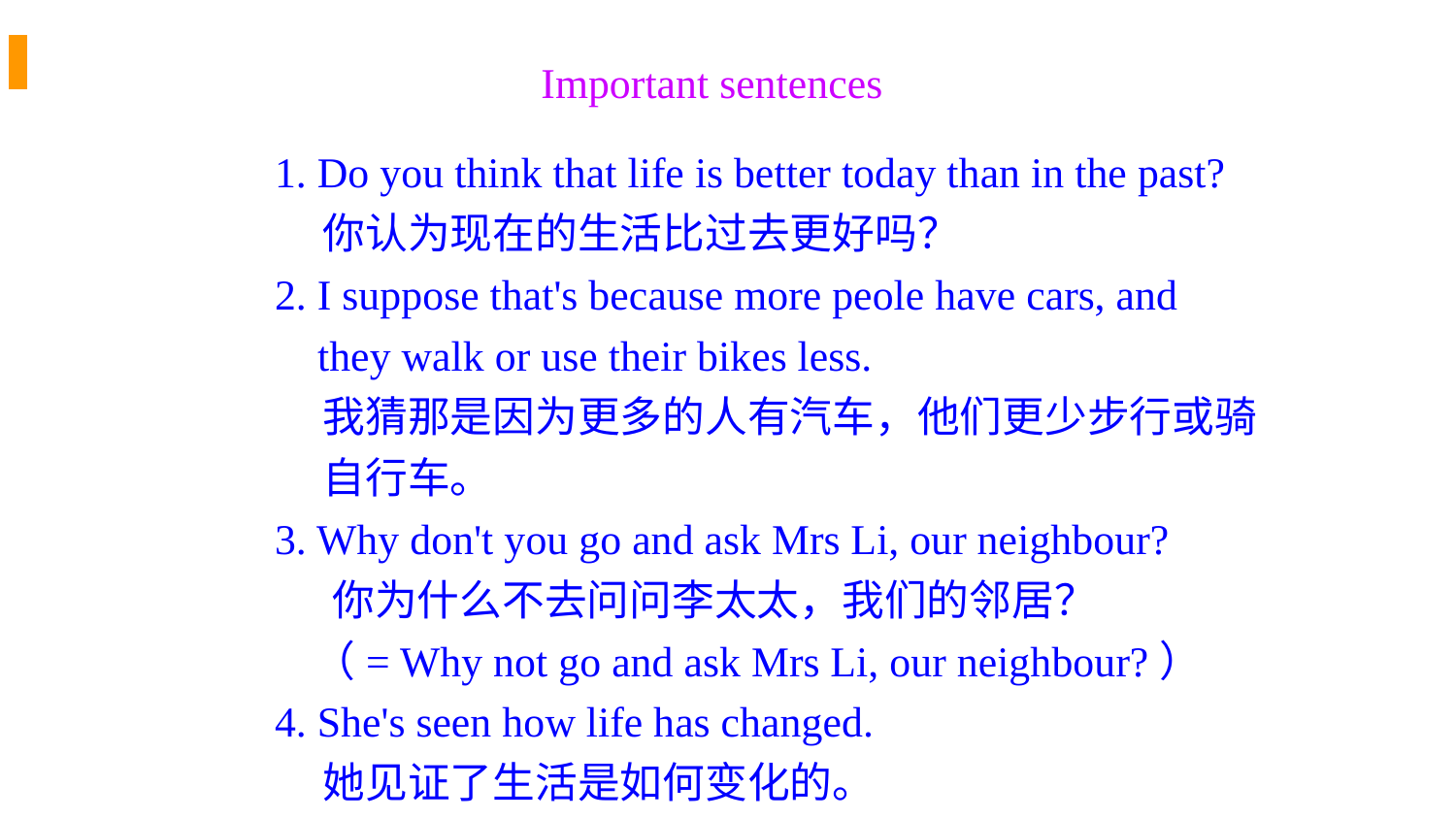

Important sentences
1. Do you think that life is better today than in the past?
    你认为现在的生活比过去更好吗？
2. I suppose that's because more peole have cars, and
    they walk or use their bikes less.
    我猜那是因为更多的人有汽车，他们更少步行或骑
    自行车。
3. Why don't you go and ask Mrs Li, our neighbour?
     你为什么不去问问李太太，我们的邻居？
   （= Why not go and ask Mrs Li, our neighbour?）
4. She's seen how life has changed.
    她见证了生活是如何变化的。